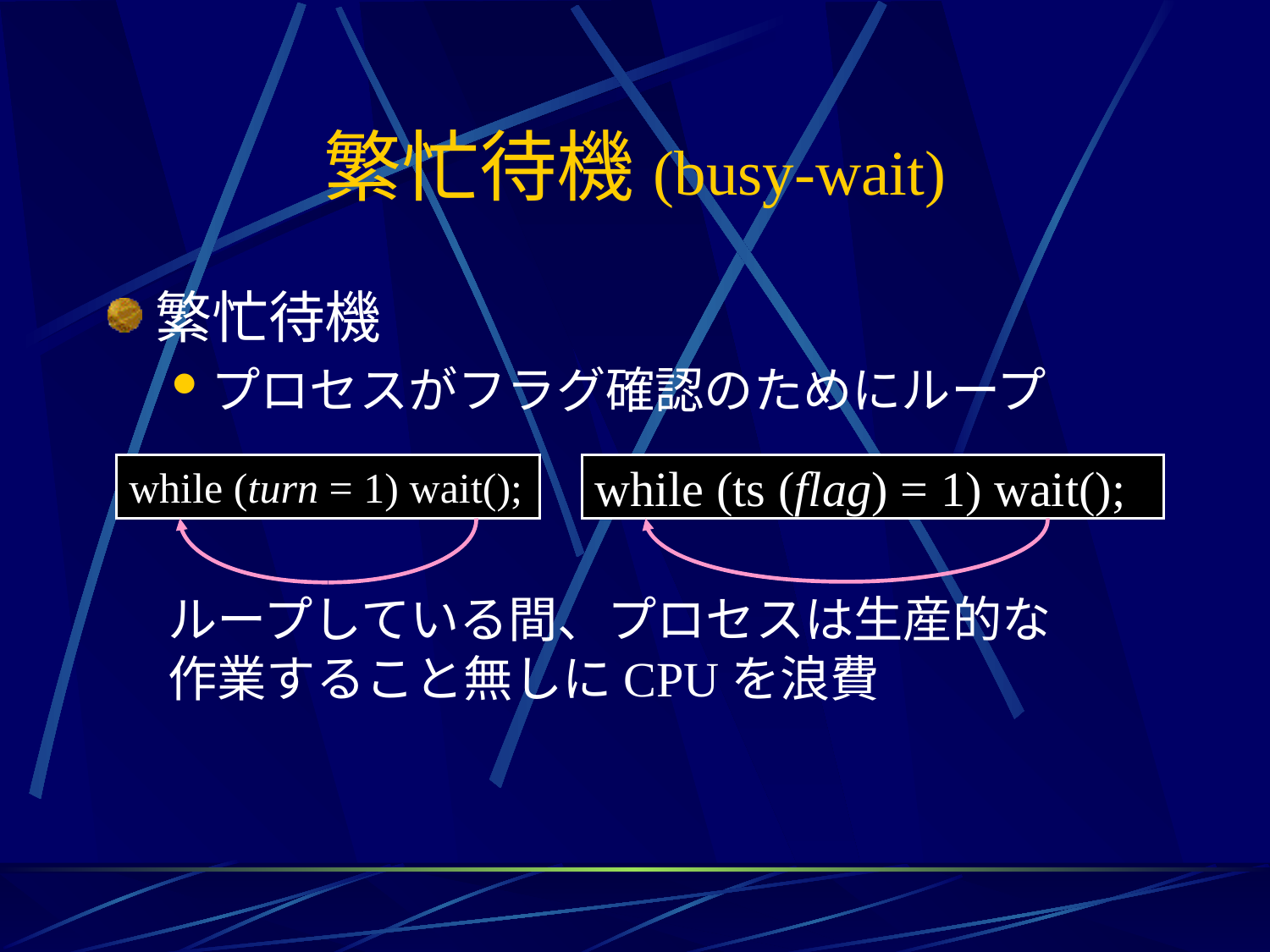

# 繁忙待機(busy-wait)
繁忙待機
プロセスがフラグ確認のためにループ
while (turn = 1) wait();
while (ts (flag) = 1) wait();

ループしている間、プロセスは生産的な
作業すること無しにCPUを浪費